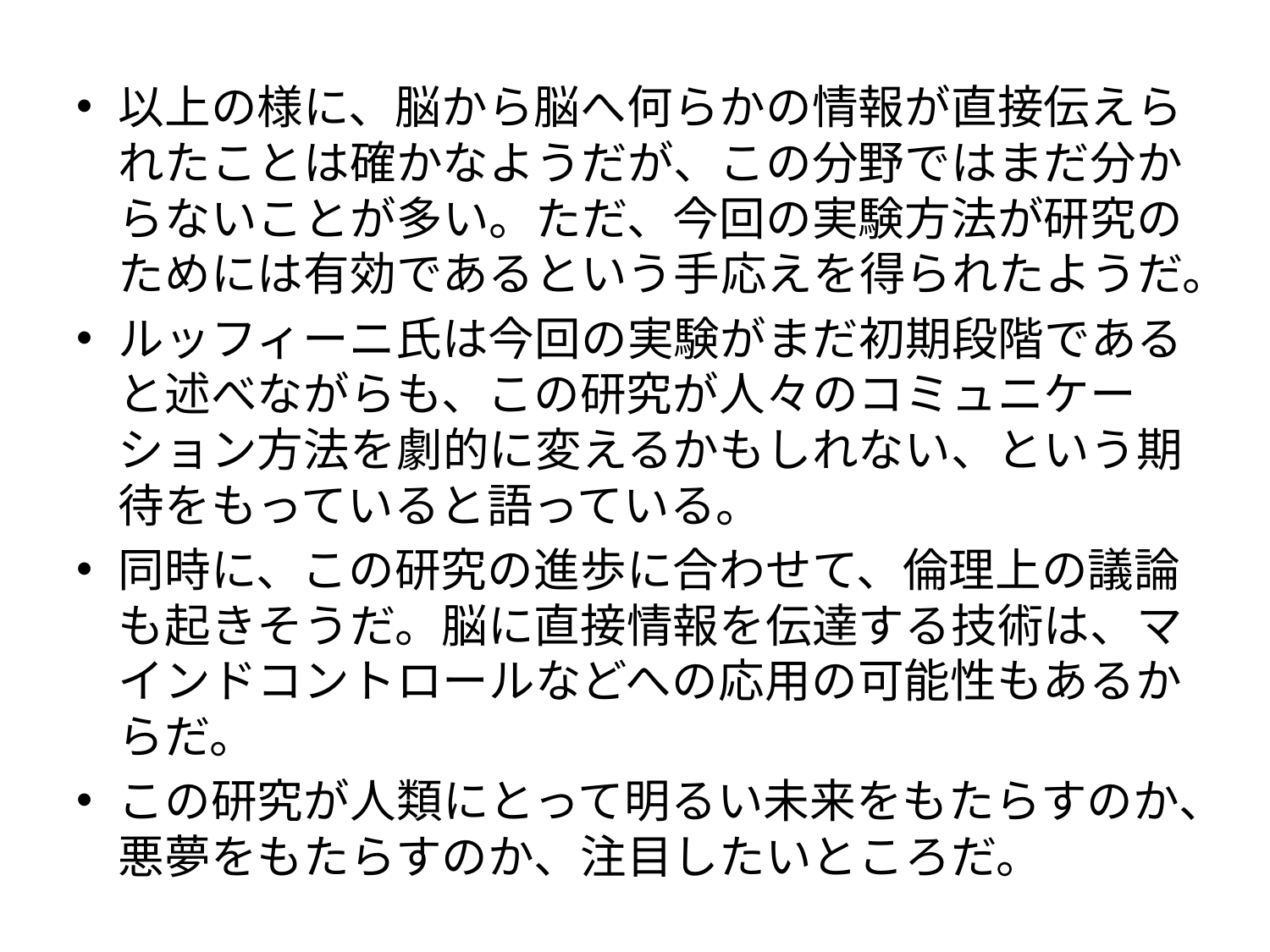

以上の様に、脳から脳へ何らかの情報が直接伝えられたことは確かなようだが、この分野ではまだ分からないことが多い。ただ、今回の実験方法が研究のためには有効であるという手応えを得られたようだ。
ルッフィーニ氏は今回の実験がまだ初期段階であると述べながらも、この研究が人々のコミュニケーション方法を劇的に変えるかもしれない、という期待をもっていると語っている。
同時に、この研究の進歩に合わせて、倫理上の議論も起きそうだ。脳に直接情報を伝達する技術は、マインドコントロールなどへの応用の可能性もあるからだ。
この研究が人類にとって明るい未来をもたらすのか、悪夢をもたらすのか、注目したいところだ。